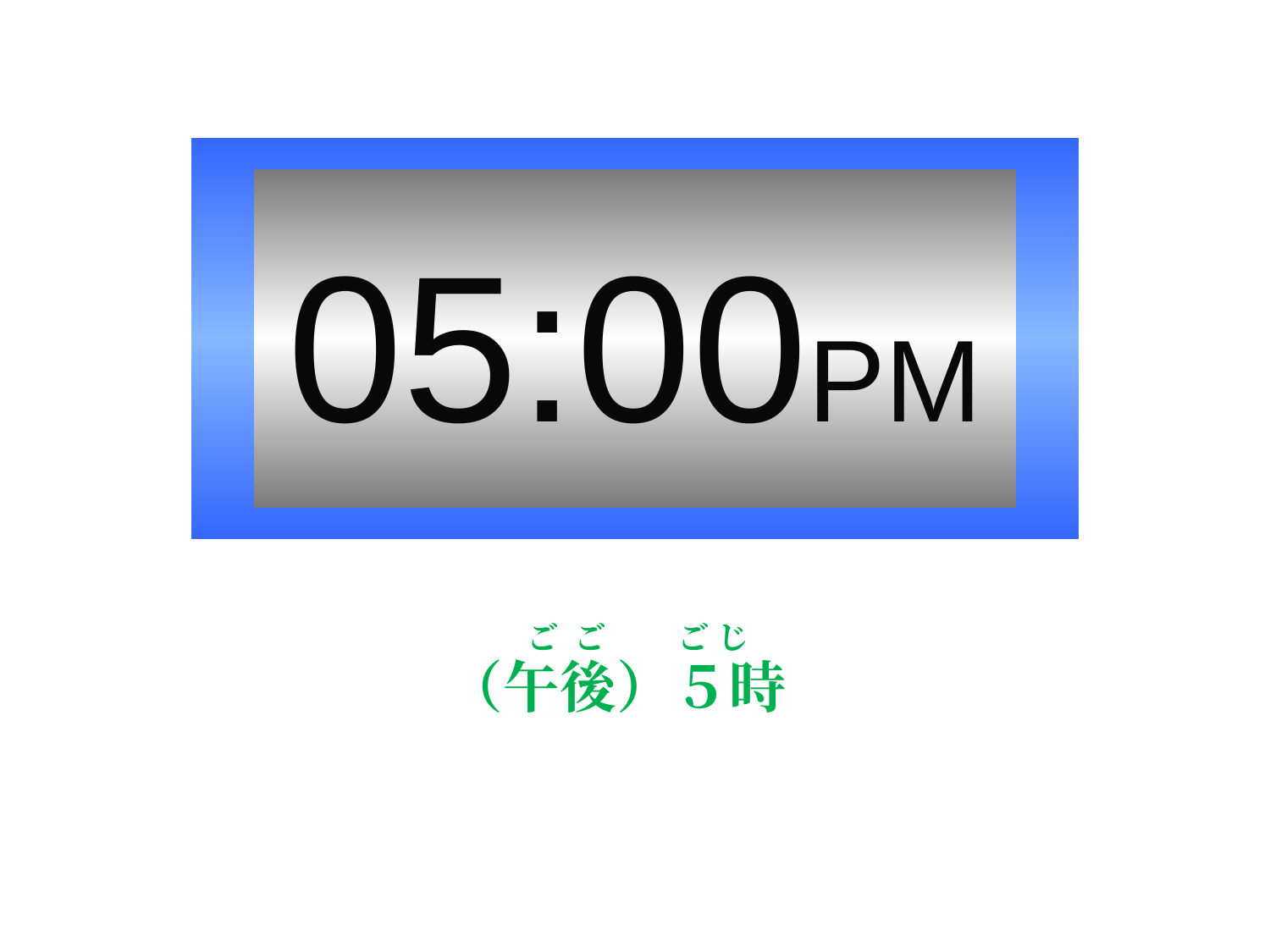

# 05:00PM
ご  ご　　 ご じ
（午後）５時